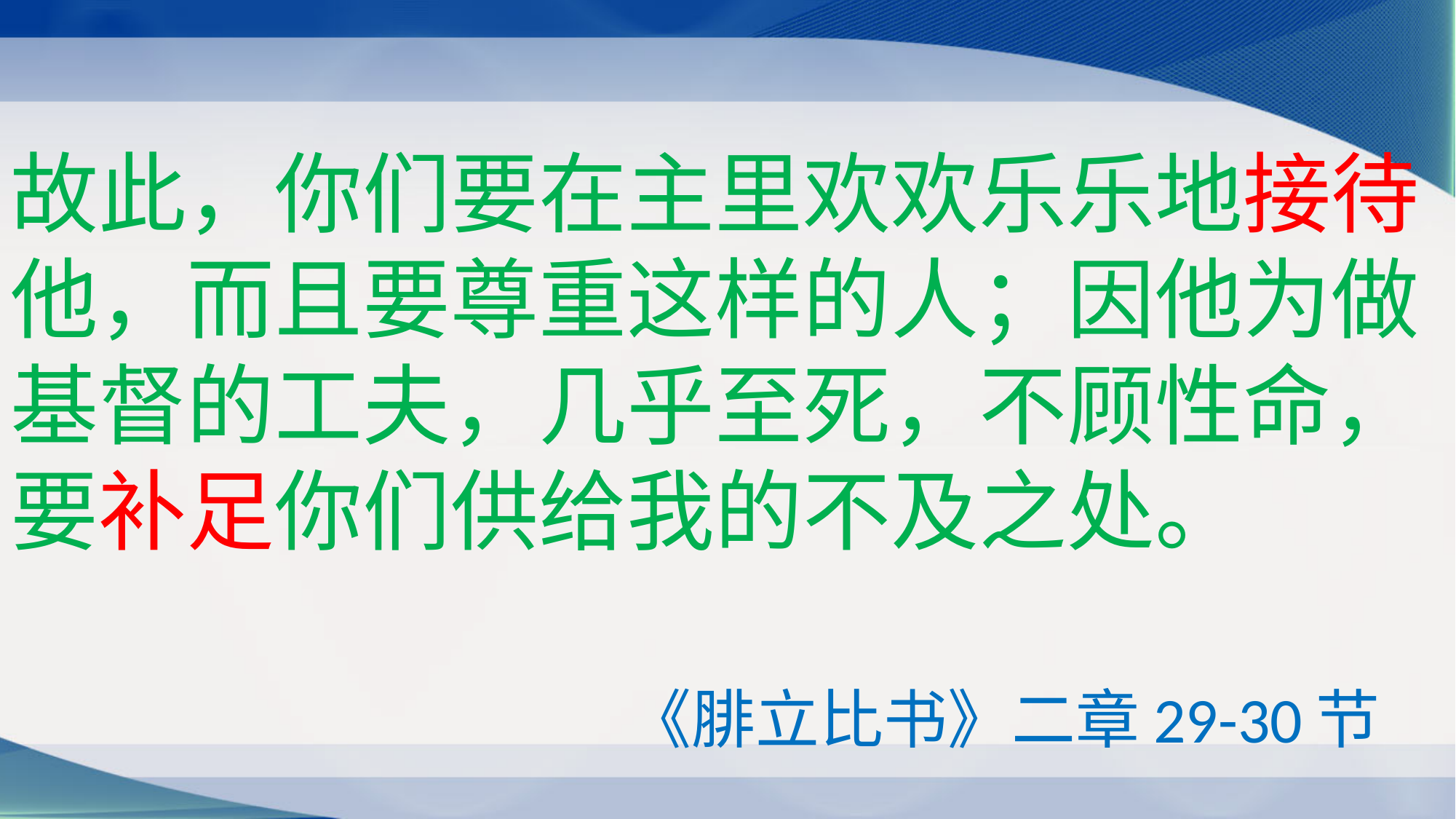

故此，你们要在主里欢欢乐乐地接待他，而且要尊重这样的人；因他为做基督的工夫，几乎至死，不顾性命，要补足你们供给我的不及之处。
                                          《腓立比书》二章29-30节